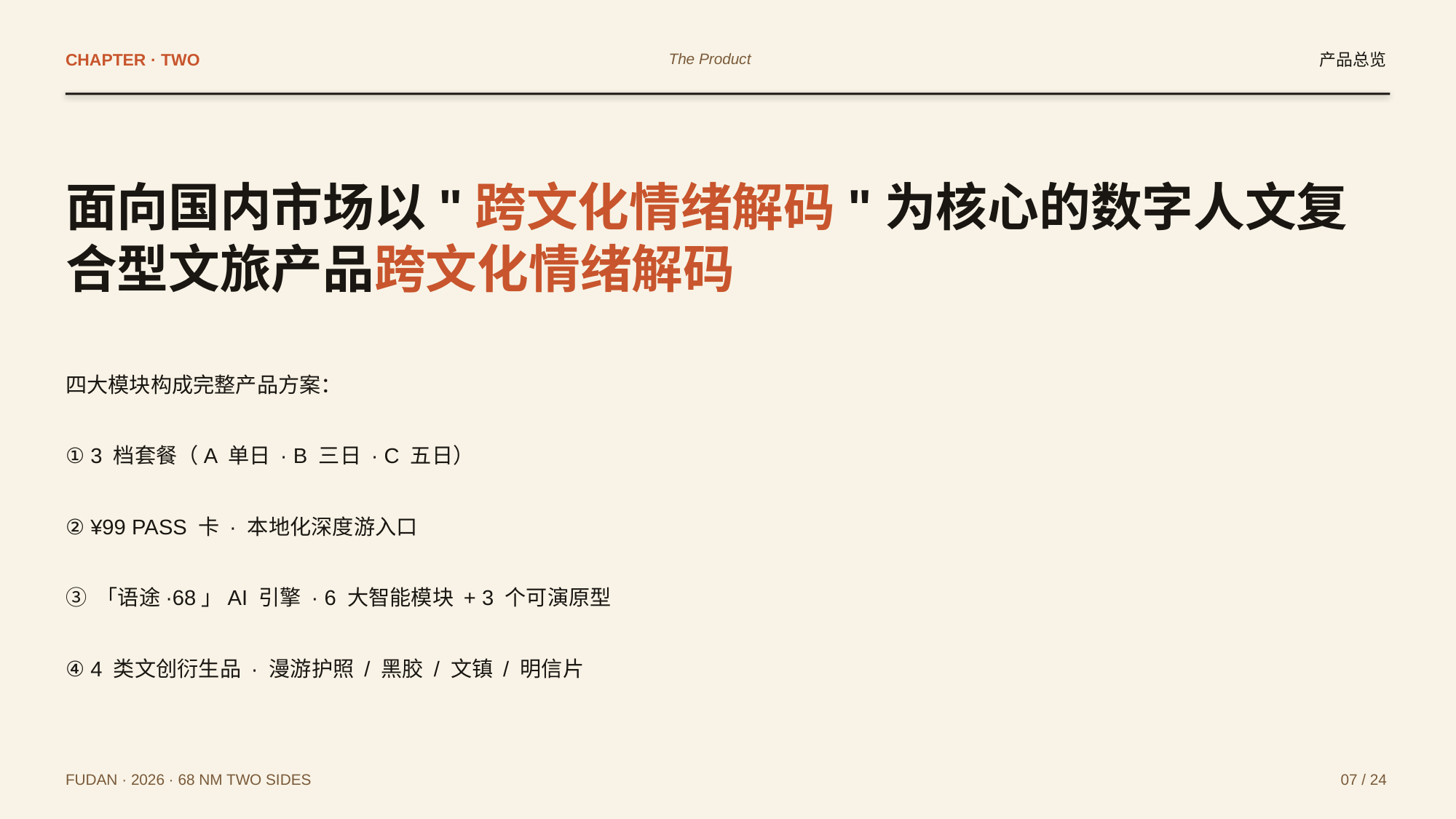

CHAPTER · TWO
The Product
产品总览

面向国内市场以"跨文化情绪解码"为核心的数字人文复合型文旅产品跨文化情绪解码
四大模块构成完整产品方案：
① 3 档套餐（A 单日 · B 三日 · C 五日）
② ¥99 PASS 卡 · 本地化深度游入口
③ 「语途·68」AI 引擎 · 6 大智能模块 + 3 个可演原型
④ 4 类文创衍生品 · 漫游护照 / 黑胶 / 文镇 / 明信片
FUDAN · 2026 · 68 NM TWO SIDES
07 / 24